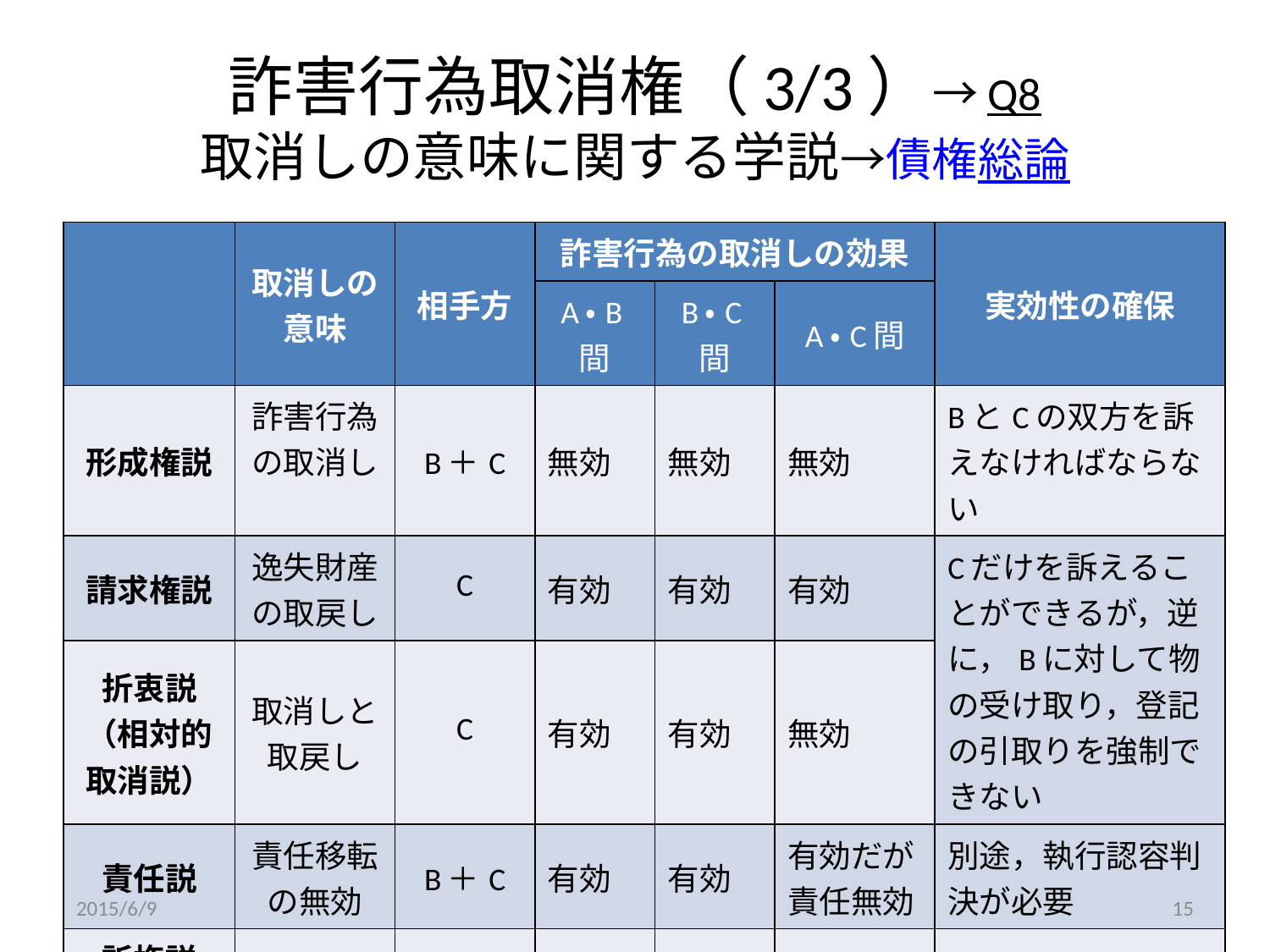

# 詐害行為取消権（3/3）→Q8 取消しの意味に関する学説→債権総論
|  | 取消しの意味 | 相手方 | 詐害行為の取消しの効果 |  |  | 実効性の確保 |
| --- | --- | --- | --- | --- | --- | --- |
|  |  |  | A・B間 | B・C間 | A・C間 |  |
| 形成権説 | 詐害行為の取消し | B＋C | 無効 | 無効 | 無効 | BとCの双方を訴えなければならない |
| 請求権説 | 逸失財産の取戻し | C | 有効 | 有効 | 有効 | Cだけを訴えることができるが，逆に，Bに対して物の受け取り，登記の引取りを強制できない |
| 折衷説 （相対的 取消説） | 取消しと取戻し | C | 有効 | 有効 | 無効 |  |
| 責任説 | 責任移転の無効 | B＋C | 有効 | 有効 | 有効だが 責任無効 | 別途，執行認容判決が必要 |
| 訴権説 （対抗不能説） |  |  |  |  |  |  |
2015/6/9
Lecture on Obligation 2015
15